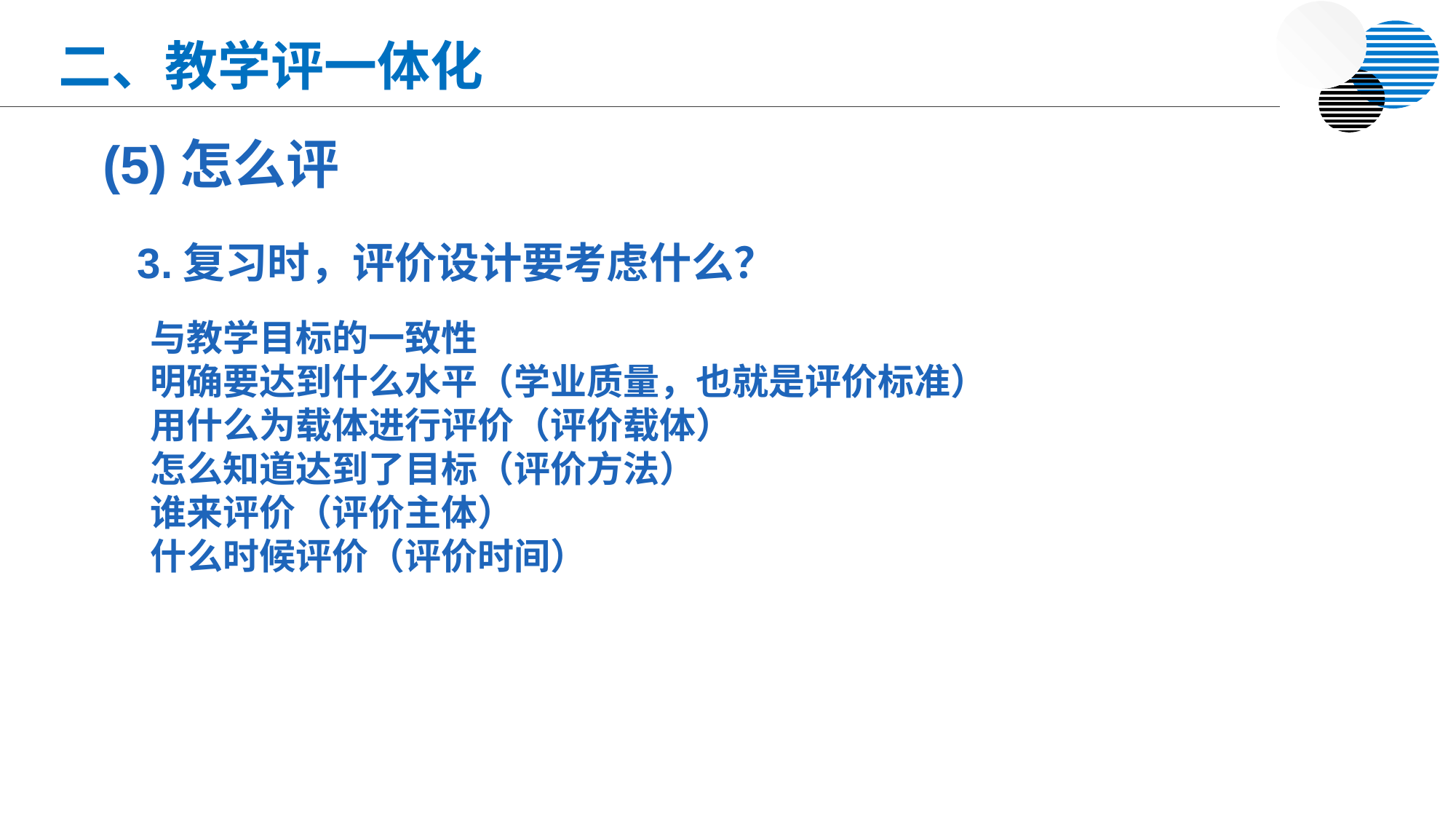

二、教学评一体化

(5)怎么评
3.复习时，评价设计要考虑什么？
与教学目标的一致性
明确要达到什么水平（学业质量，也就是评价标准）
用什么为载体进行评价（评价载体）
怎么知道达到了目标（评价方法）
谁来评价（评价主体）
什么时候评价（评价时间）